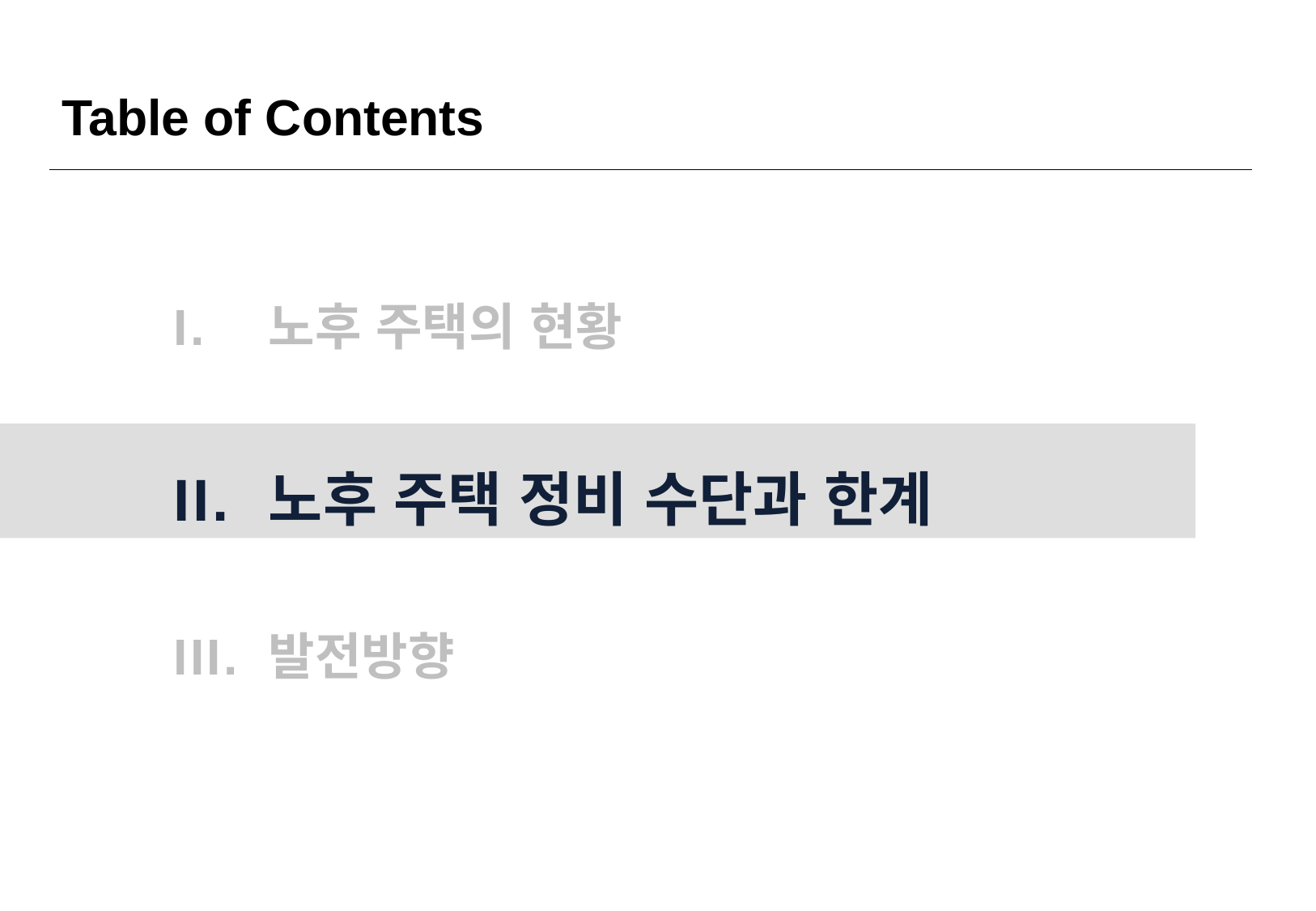

Table of Contents
노후 주택의 현황
노후 주택 정비 수단과 한계
발전방향